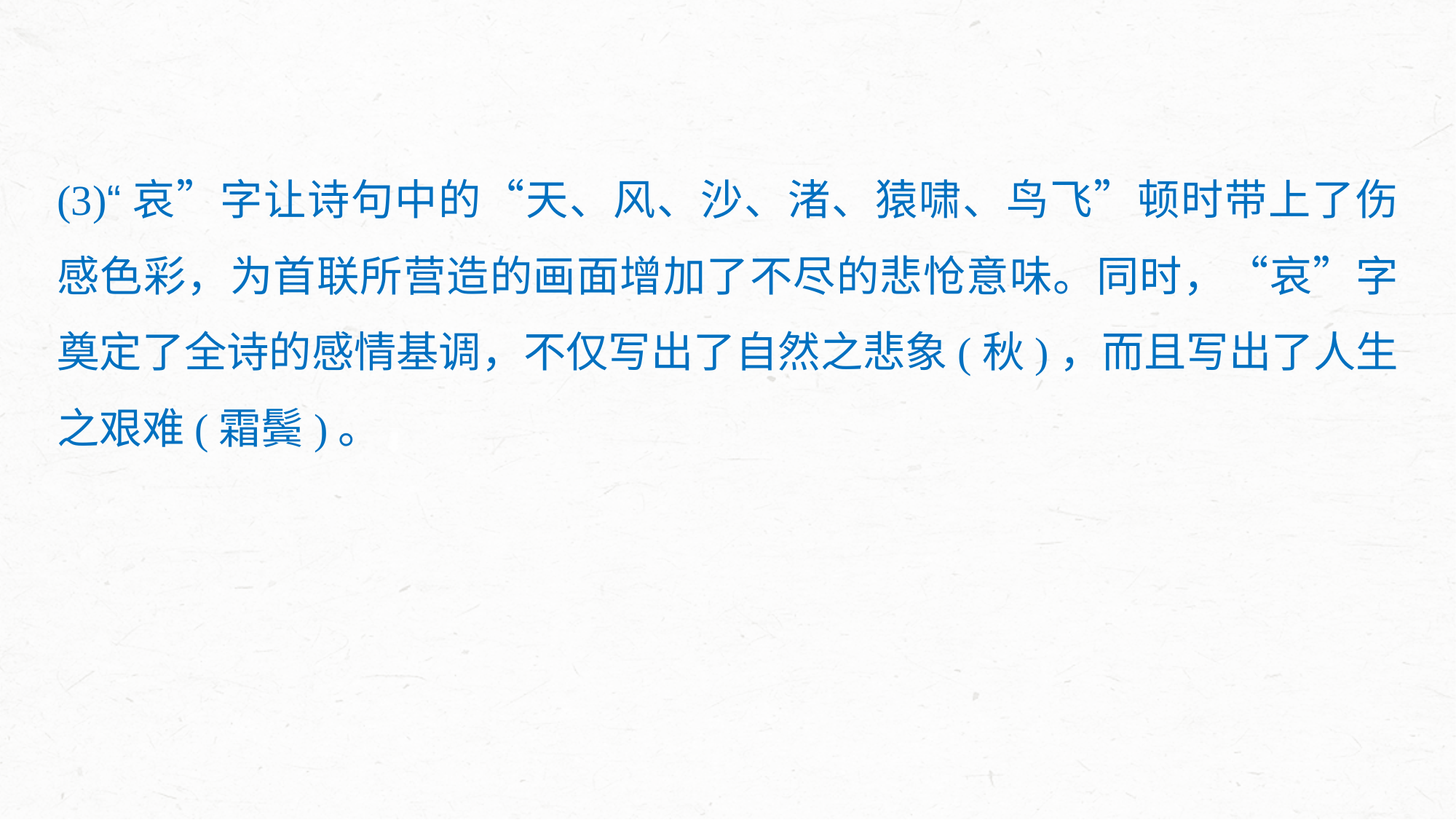

(3)“哀”字让诗句中的“天、风、沙、渚、猿啸、鸟飞”顿时带上了伤感色彩，为首联所营造的画面增加了不尽的悲怆意味。同时，“哀”字奠定了全诗的感情基调，不仅写出了自然之悲象(秋)，而且写出了人生之艰难(霜鬓)。